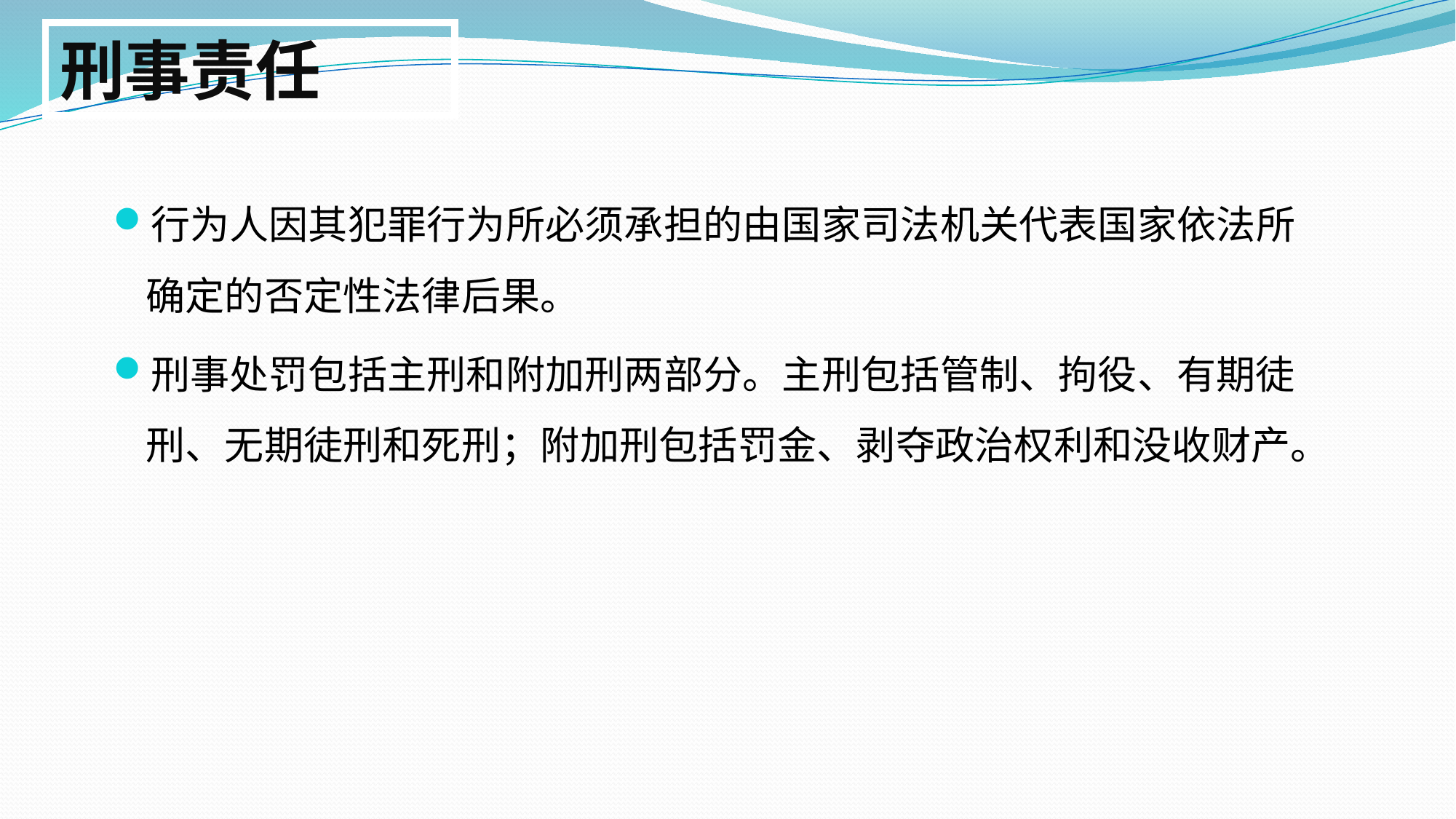

刑事责任
行为人因其犯罪行为所必须承担的由国家司法机关代表国家依法所确定的否定性法律后果。
刑事处罚包括主刑和附加刑两部分。主刑包括管制、拘役、有期徒刑、无期徒刑和死刑；附加刑包括罚金、剥夺政治权利和没收财产。